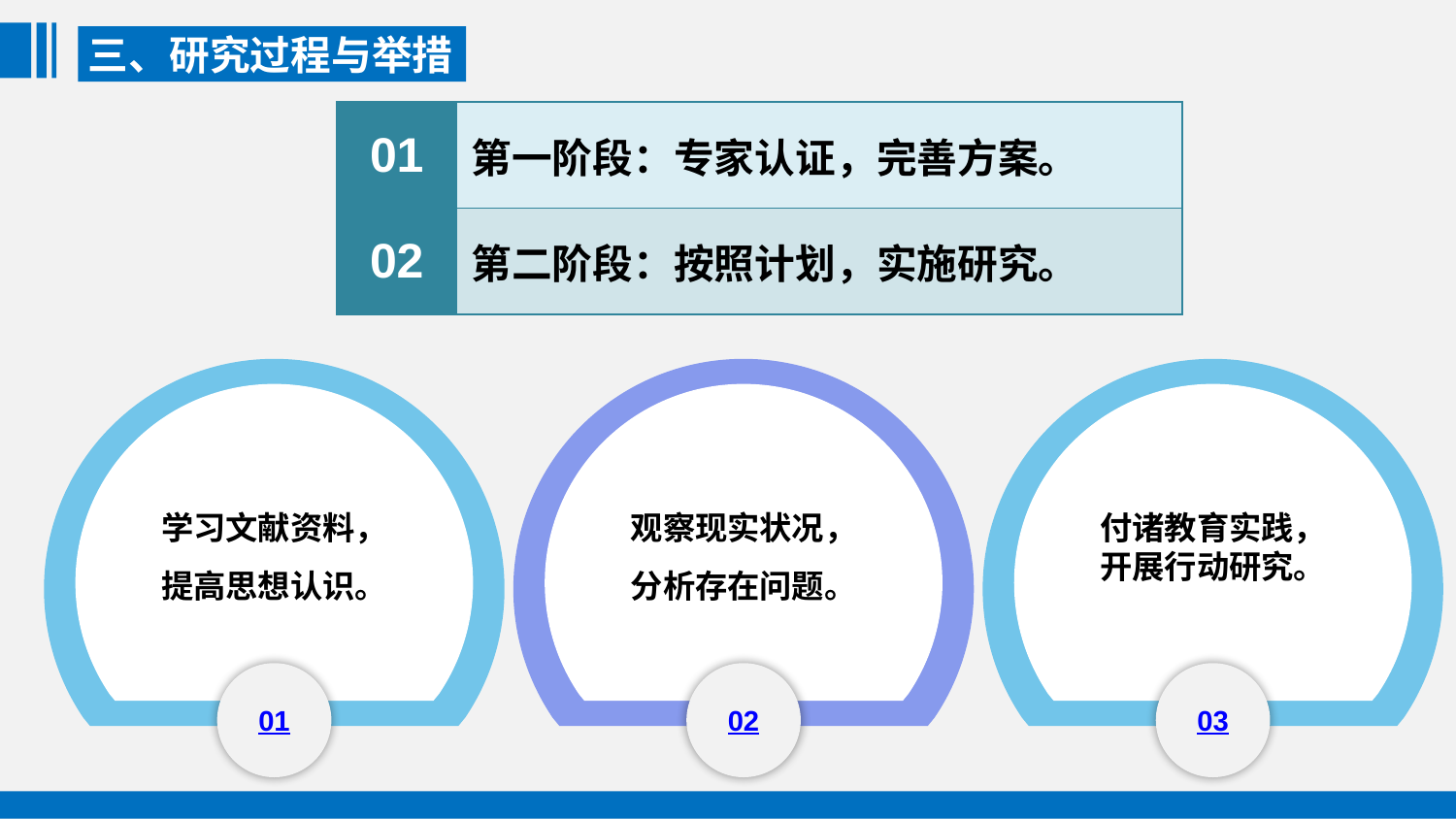

三、研究过程与举措

| 01 | 第一阶段：专家认证，完善方案。 |
| --- | --- |
| 02 | 第二阶段：按照计划，实施研究。 |

学习文献资料，
提高思想认识。
01

观察现实状况，
分析存在问题。
02

付诸教育实践，
开展行动研究。
03